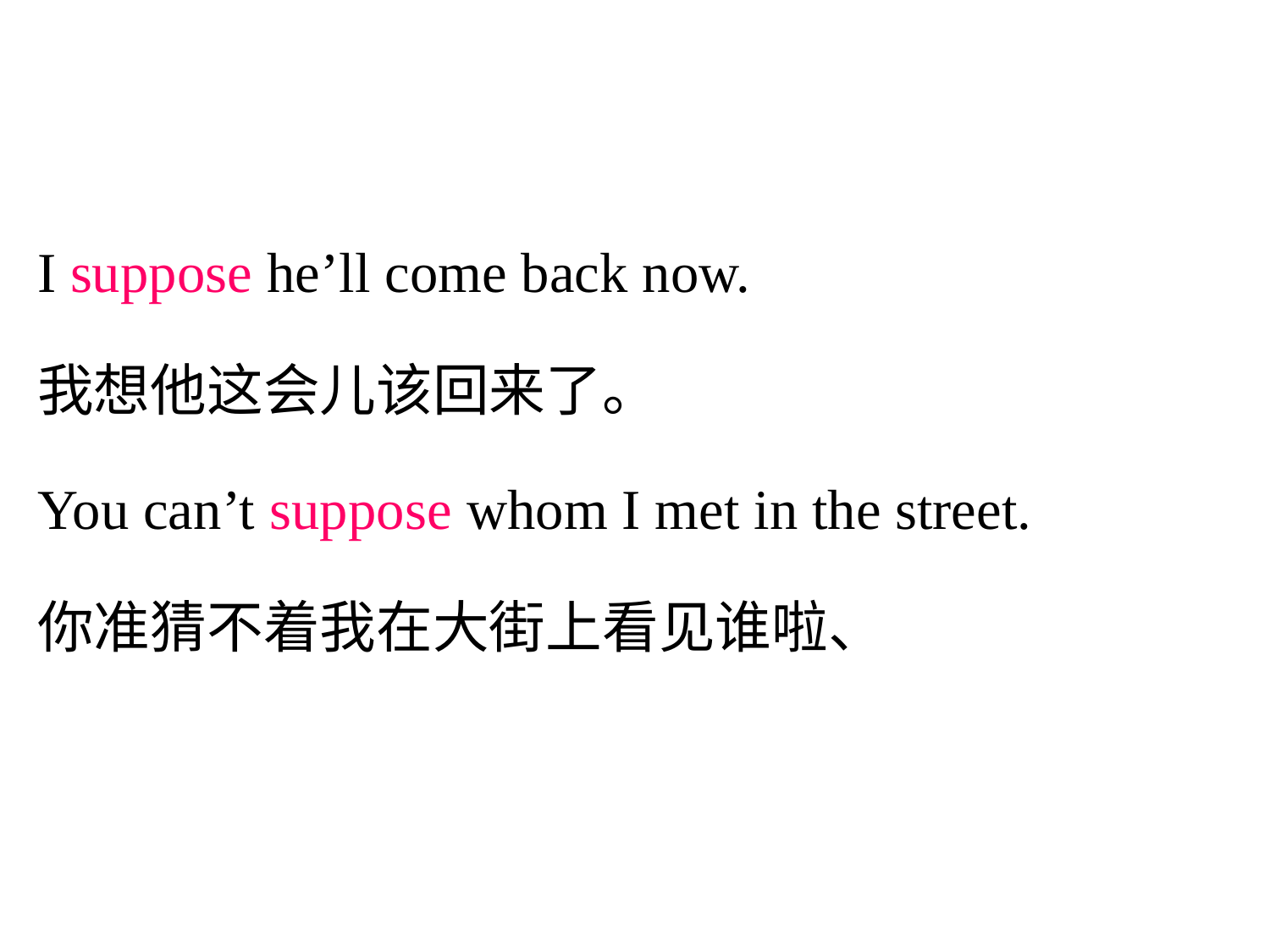

#
I suppose he’ll come back now.
我想他这会儿该回来了。
You can’t suppose whom I met in the street.
你准猜不着我在大街上看见谁啦、